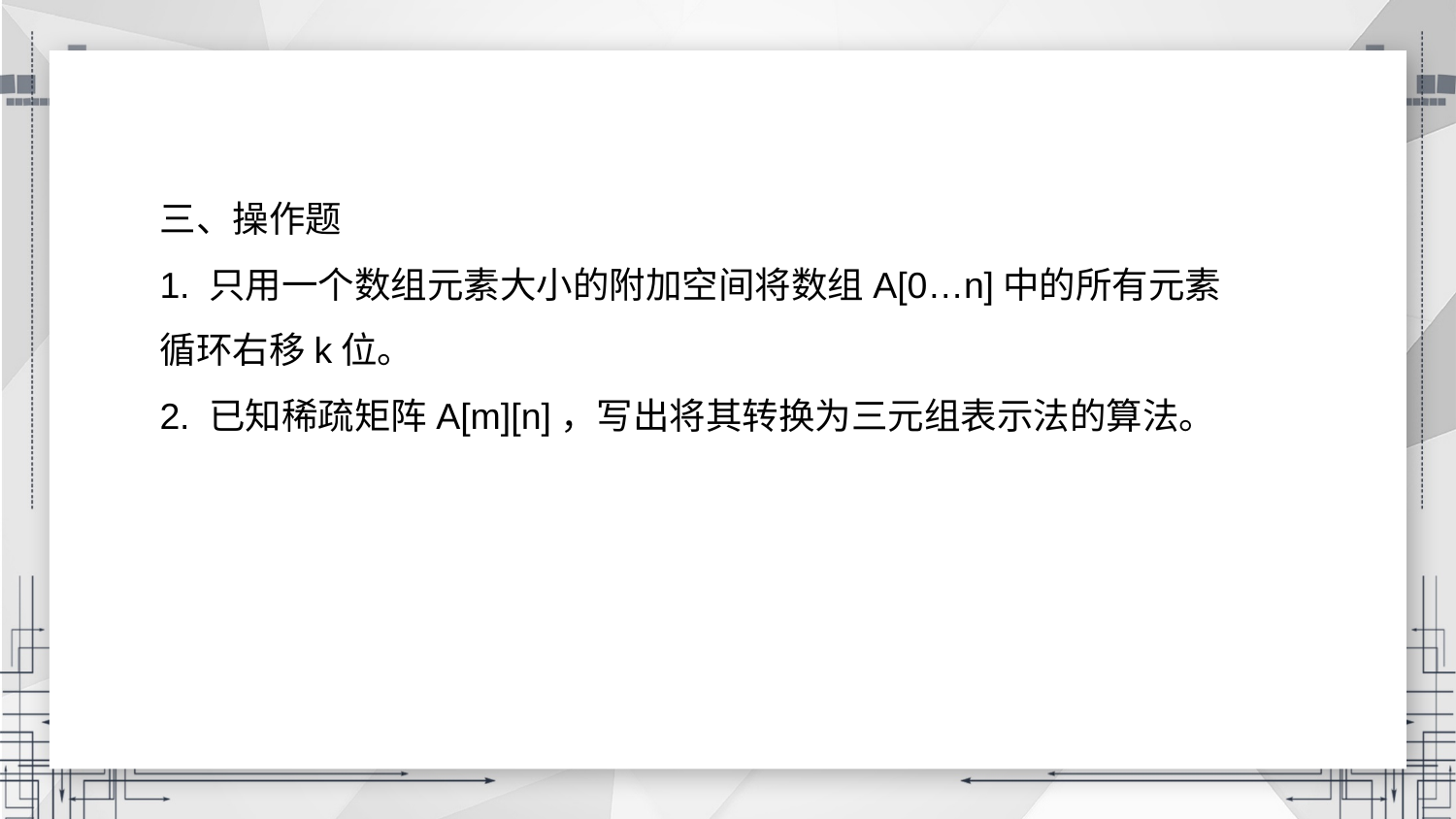

三、操作题
1. 只用一个数组元素大小的附加空间将数组A[0…n]中的所有元素循环右移k位。
2. 已知稀疏矩阵A[m][n]，写出将其转换为三元组表示法的算法。